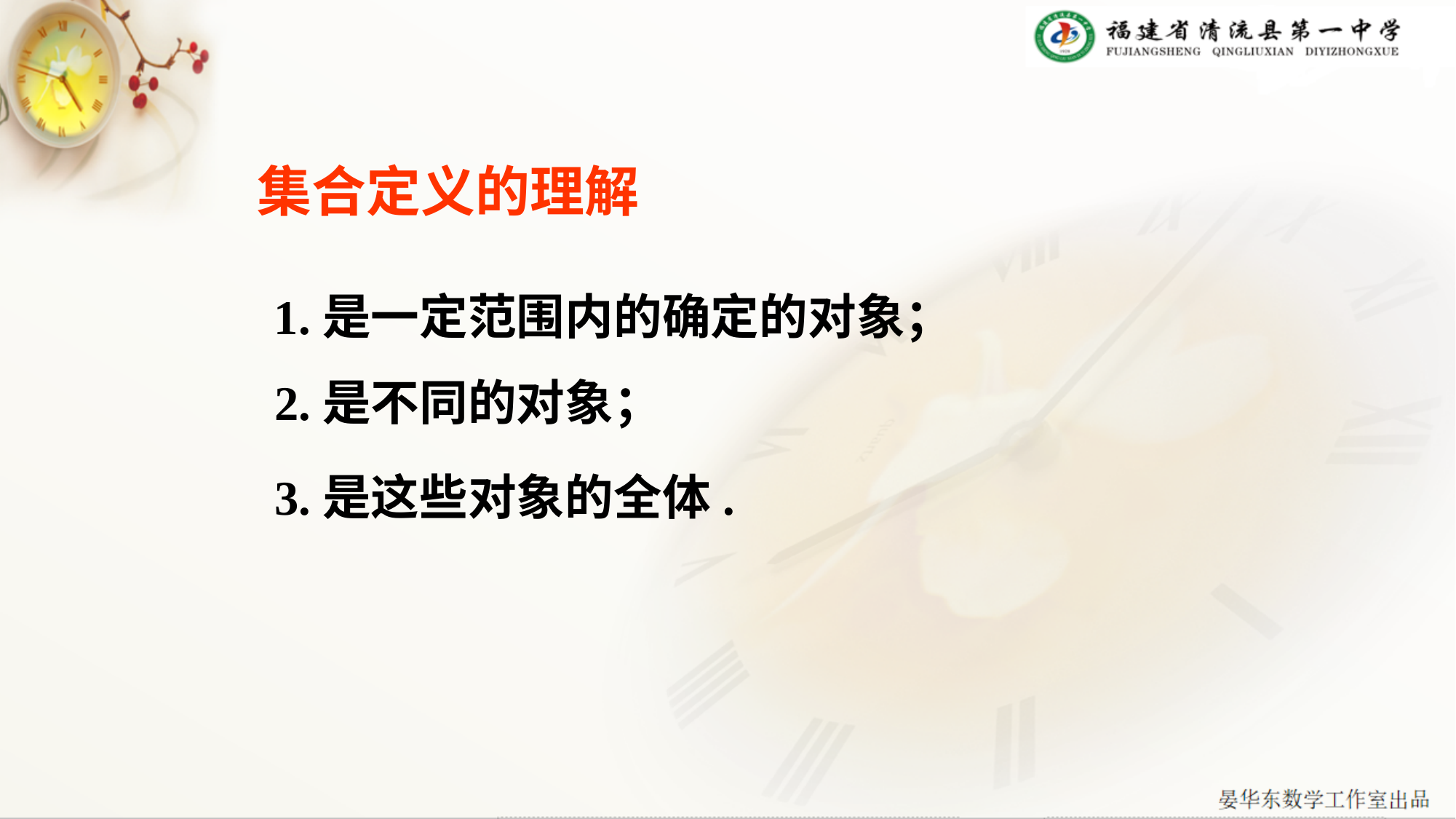

集合定义的理解
1.是一定范围内的确定的对象；
2.是不同的对象；
3.是这些对象的全体.